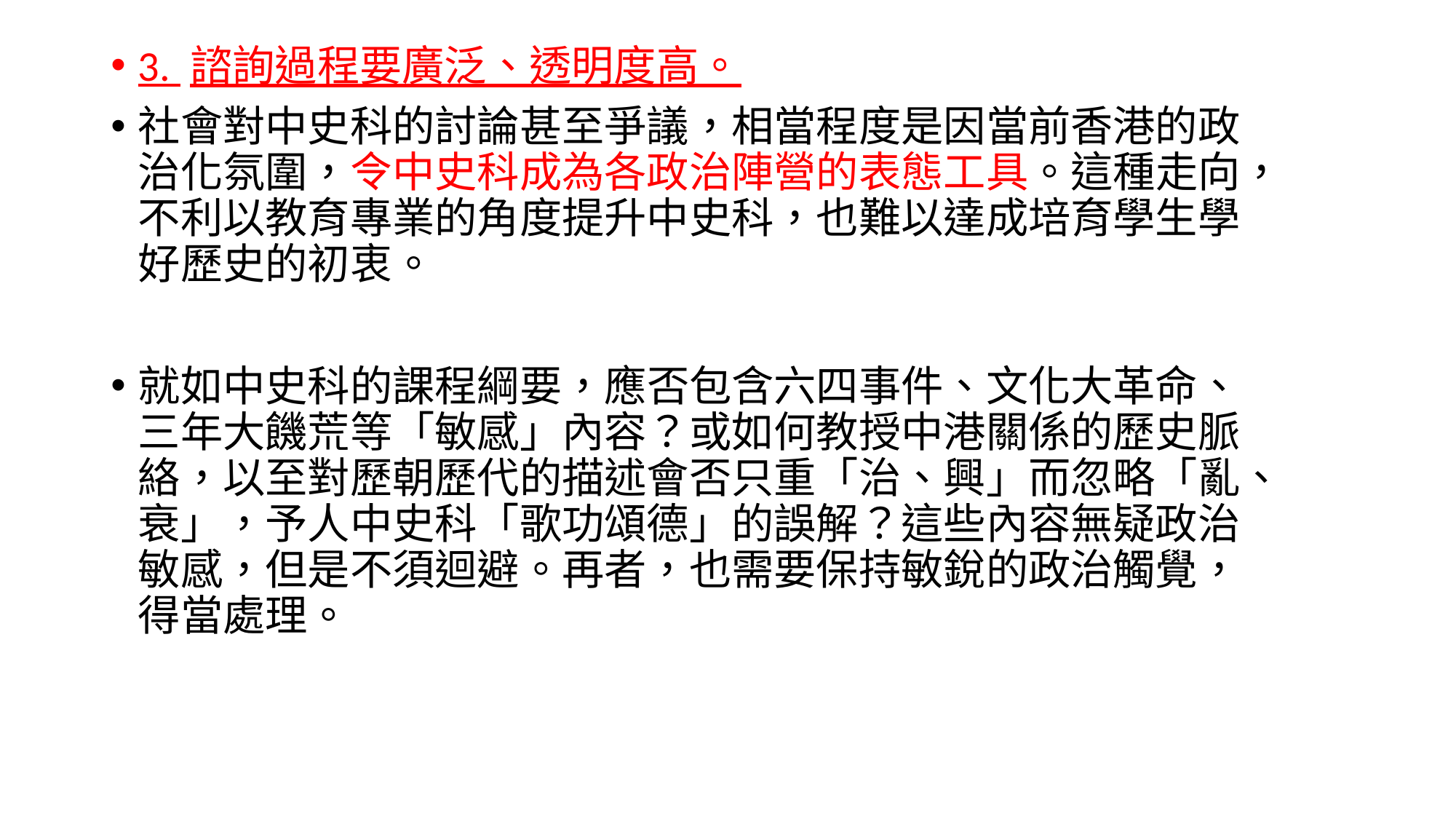

3. 諮詢過程要廣泛、透明度高。
社會對中史科的討論甚至爭議，相當程度是因當前香港的政治化氛圍，令中史科成為各政治陣營的表態工具。這種走向，不利以教育專業的角度提升中史科，也難以達成培育學生學好歷史的初衷。

就如中史科的課程綱要，應否包含六四事件、文化大革命、三年大饑荒等「敏感」內容？或如何教授中港關係的歷史脈絡，以至對歷朝歷代的描述會否只重「治、興」而忽略「亂、衰」，予人中史科「歌功頌德」的誤解？這些內容無疑政治敏感，但是不須迴避。再者，也需要保持敏銳的政治觸覺，得當處理。